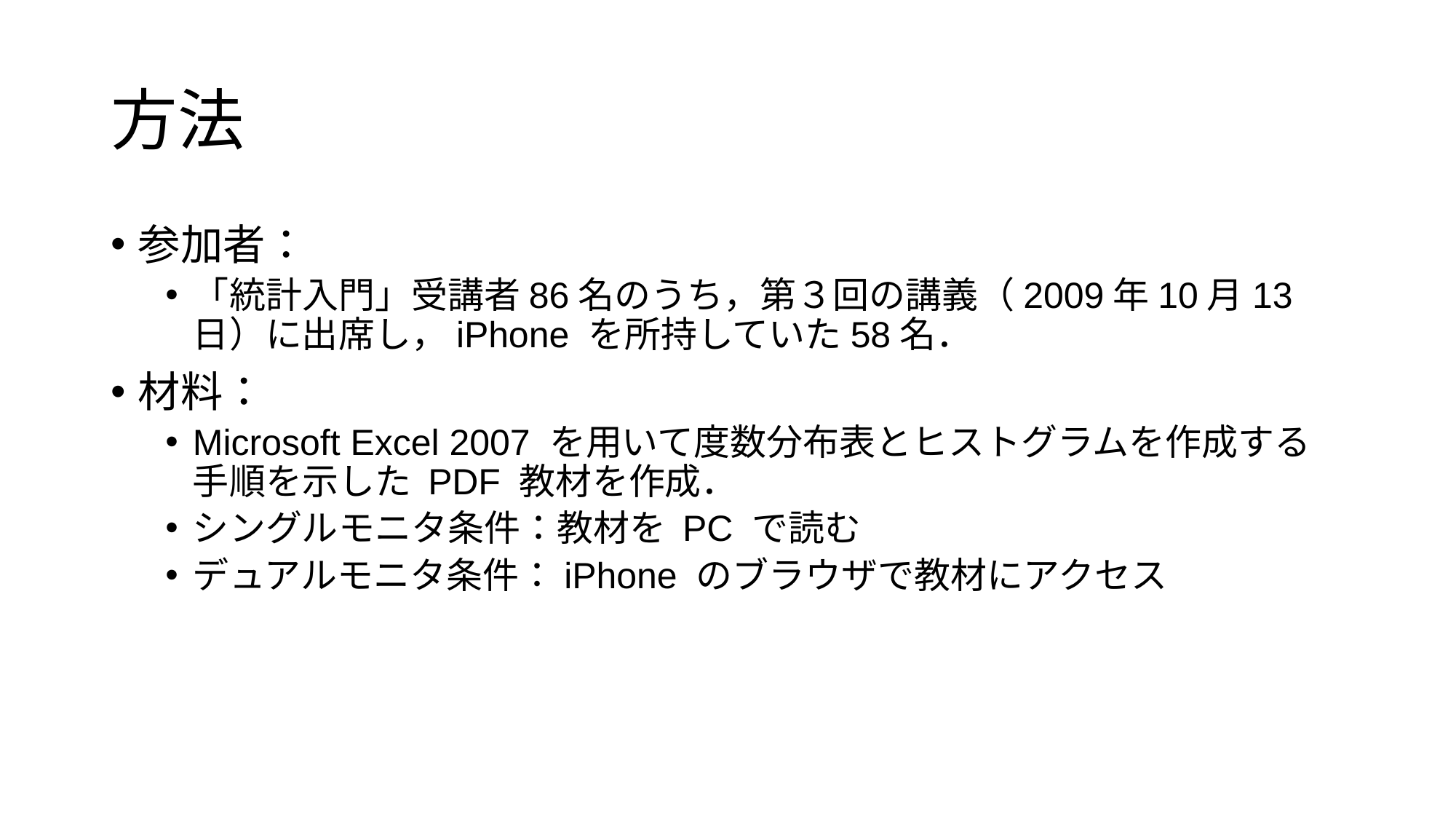

# 方法
参加者：
「統計入門」受講者86名のうち，第３回の講義（2009年10月13日）に出席し，iPhone を所持していた58名．
材料：
Microsoft Excel 2007 を用いて度数分布表とヒストグラムを作成する手順を示した PDF 教材を作成．
シングルモニタ条件：教材を PC で読む
デュアルモニタ条件：iPhone のブラウザで教材にアクセス